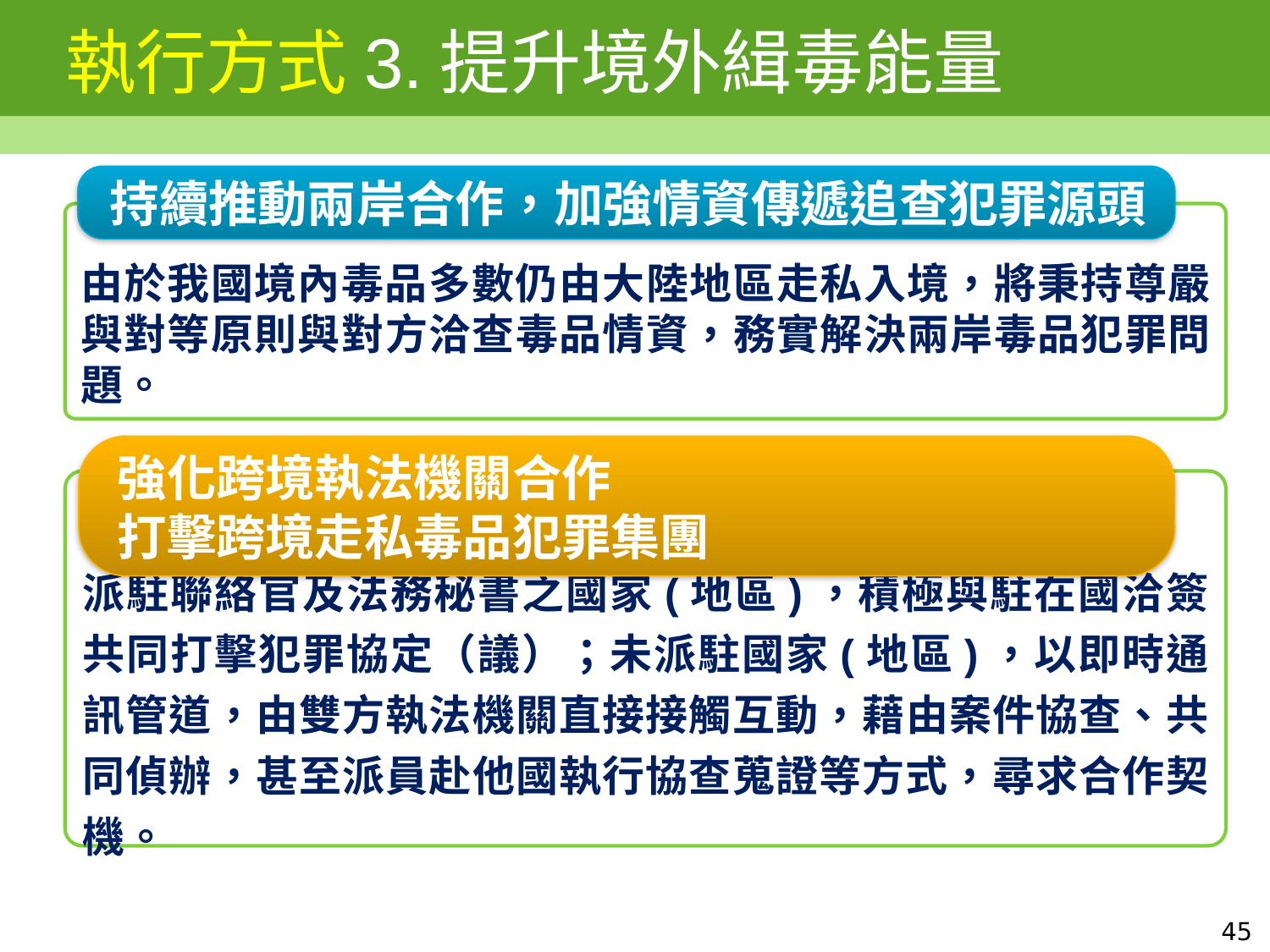

# 執行方式3.提升境外緝毒能量
持續推動兩岸合作，加強情資傳遞追查犯罪源頭
由於我國境內毒品多數仍由大陸地區走私入境，將秉持尊嚴與對等原則與對方洽查毒品情資，務實解決兩岸毒品犯罪問題。
強化跨境執法機關合作
打擊跨境走私毒品犯罪集團

派駐聯絡官及法務秘書之國家(地區)，積極與駐在國洽簽共同打擊犯罪協定（議）；未派駐國家(地區)，以即時通訊管道，由雙方執法機關直接接觸互動，藉由案件協查、共同偵辦，甚至派員赴他國執行協查蒐證等方式，尋求合作契機。
45